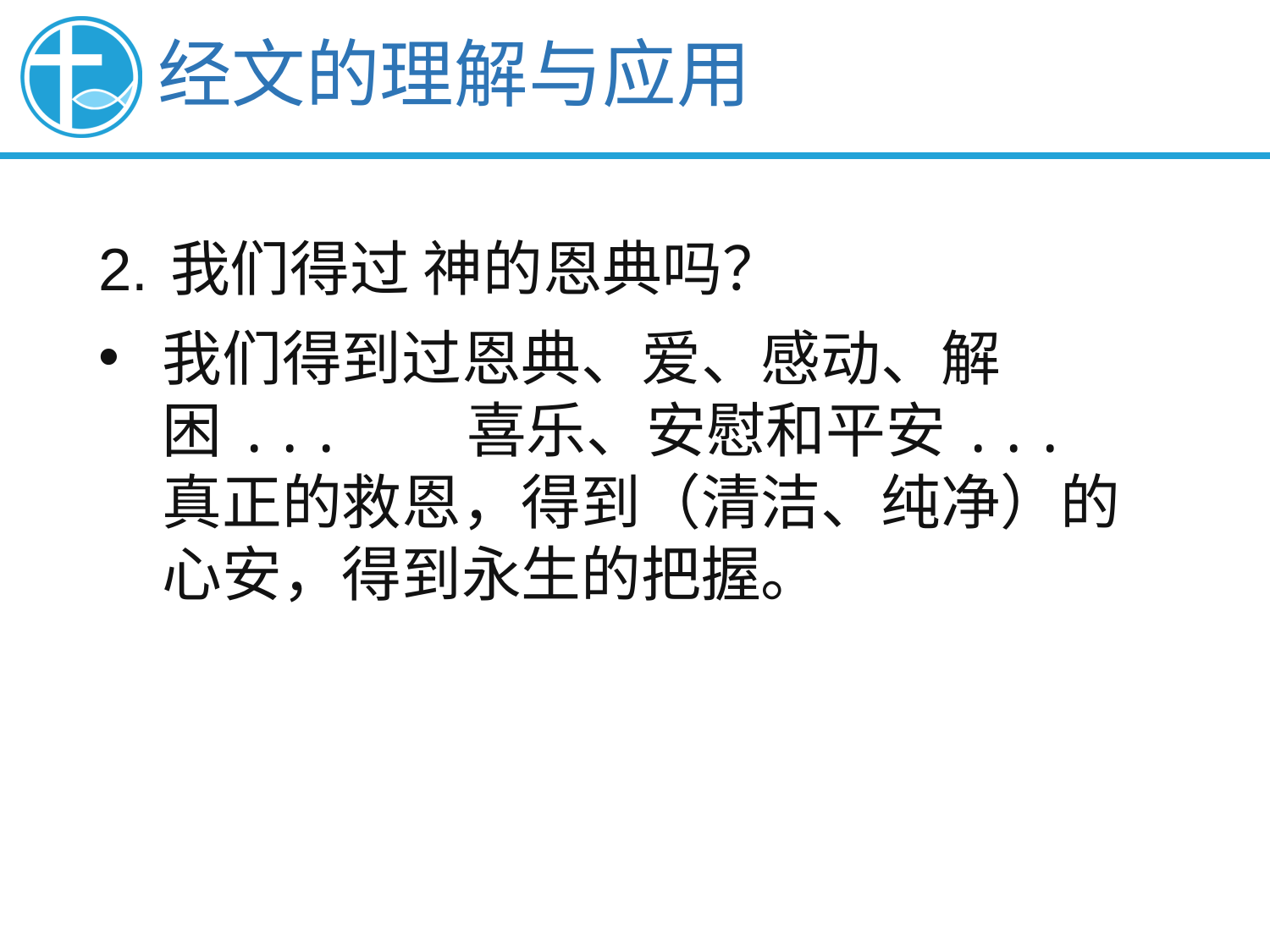

经文的理解与应用
我们得过 神的恩典吗？
我们得到过恩典、爱、感动、解困...   喜乐、安慰和平安... 真正的救恩，得到（清洁、纯净）的心安，得到永生的把握。